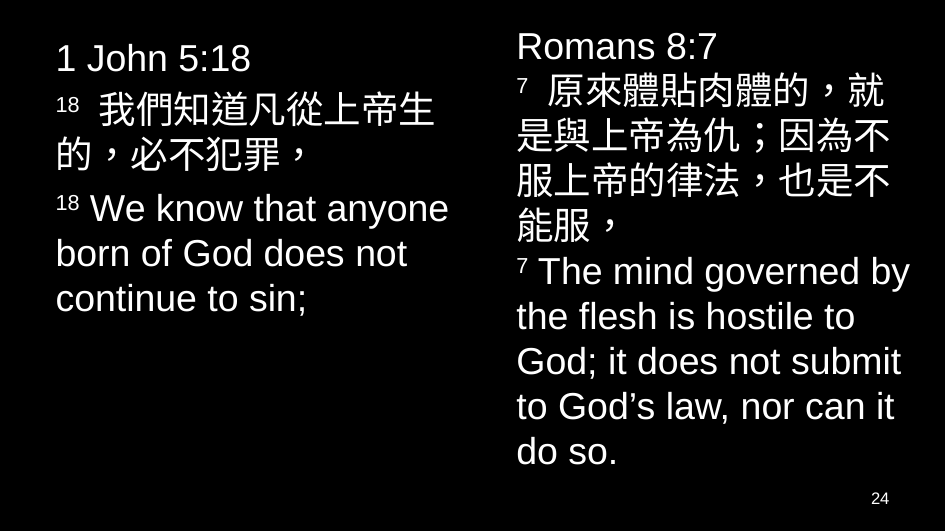

Romans 8:7
7 原來體貼肉體的，就是與上帝為仇；因為不服上帝的律法，也是不能服，
7 The mind governed by the flesh is hostile to God; it does not submit to God’s law, nor can it do so.

1 John 5:18
18 我們知道凡從上帝生的，必不犯罪，
18 We know that anyone born of God does not continue to sin;

24